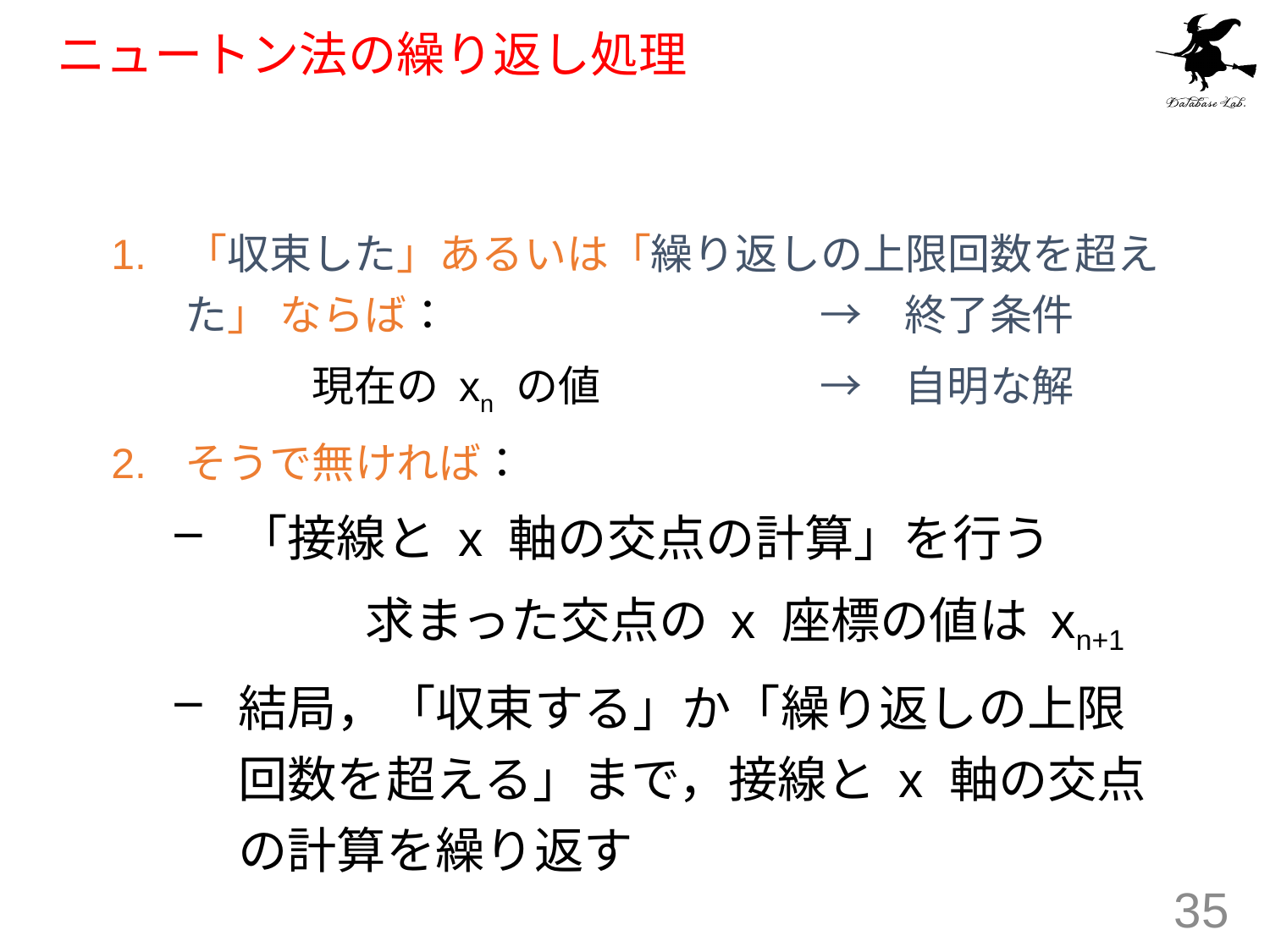

# ニュートン法の繰り返し処理
「収束した」あるいは「繰り返しの上限回数を超えた」 ならば：　			→　終了条件
		現在の xn の値		→　自明な解
そうで無ければ：
「接線と x 軸の交点の計算」を行う
		求まった交点の x 座標の値は xn+1
結局，「収束する」か「繰り返しの上限回数を超える」まで，接線と x 軸の交点の計算を繰り返す
35